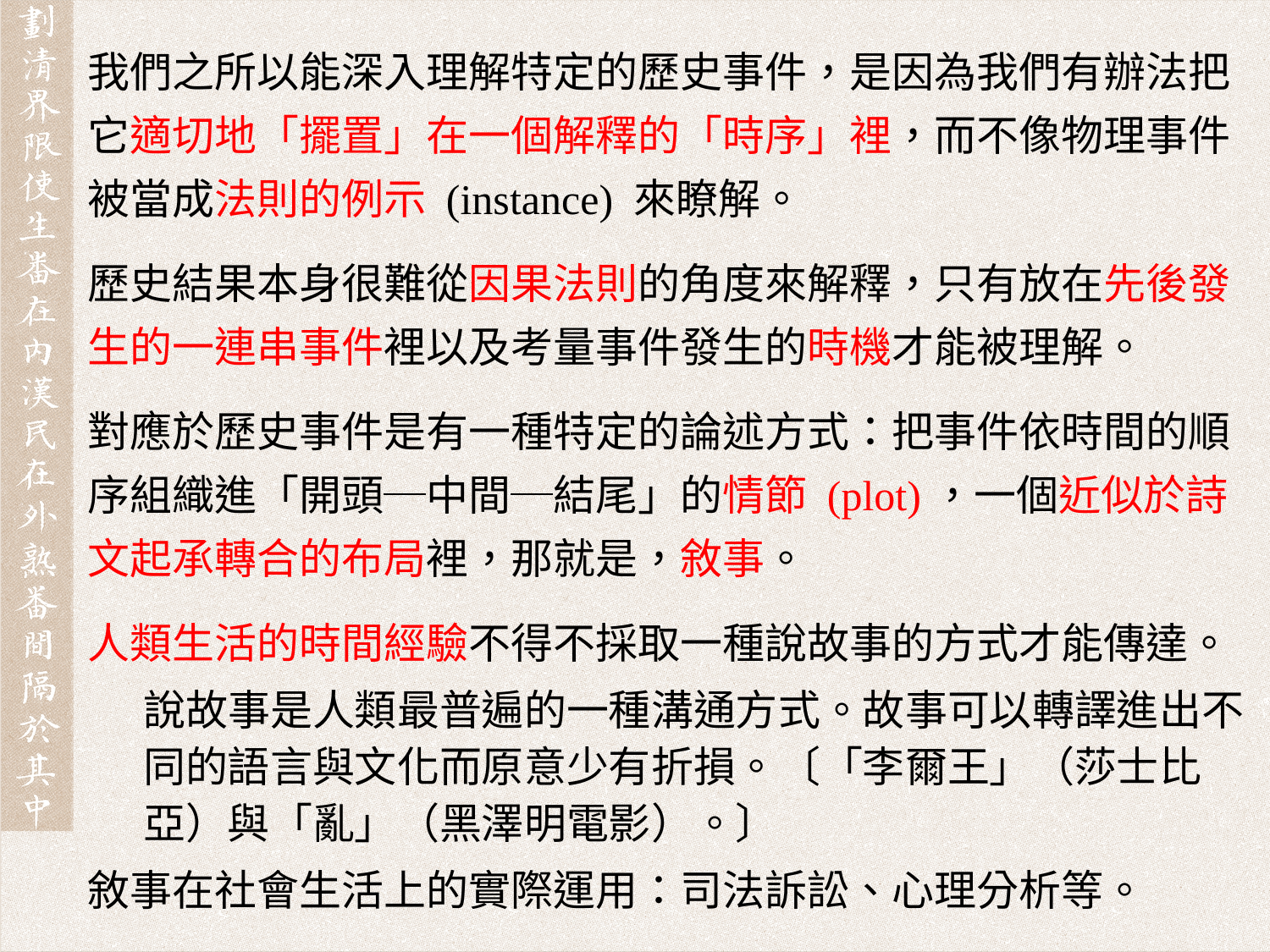

我們之所以能深入理解特定的歷史事件，是因為我們有辦法把它適切地「擺置」在一個解釋的「時序」裡，而不像物理事件被當成法則的例示 (instance) 來瞭解。
歷史結果本身很難從因果法則的角度來解釋，只有放在先後發生的一連串事件裡以及考量事件發生的時機才能被理解。
對應於歷史事件是有一種特定的論述方式：把事件依時間的順序組織進「開頭─中間─結尾」的情節 (plot)，一個近似於詩文起承轉合的布局裡，那就是，敘事。
人類生活的時間經驗不得不採取一種說故事的方式才能傳達。
說故事是人類最普遍的一種溝通方式。故事可以轉譯進出不同的語言與文化而原意少有折損。〔「李爾王」（莎士比亞）與「亂」（黑澤明電影）。〕
敘事在社會生活上的實際運用：司法訴訟、心理分析等。